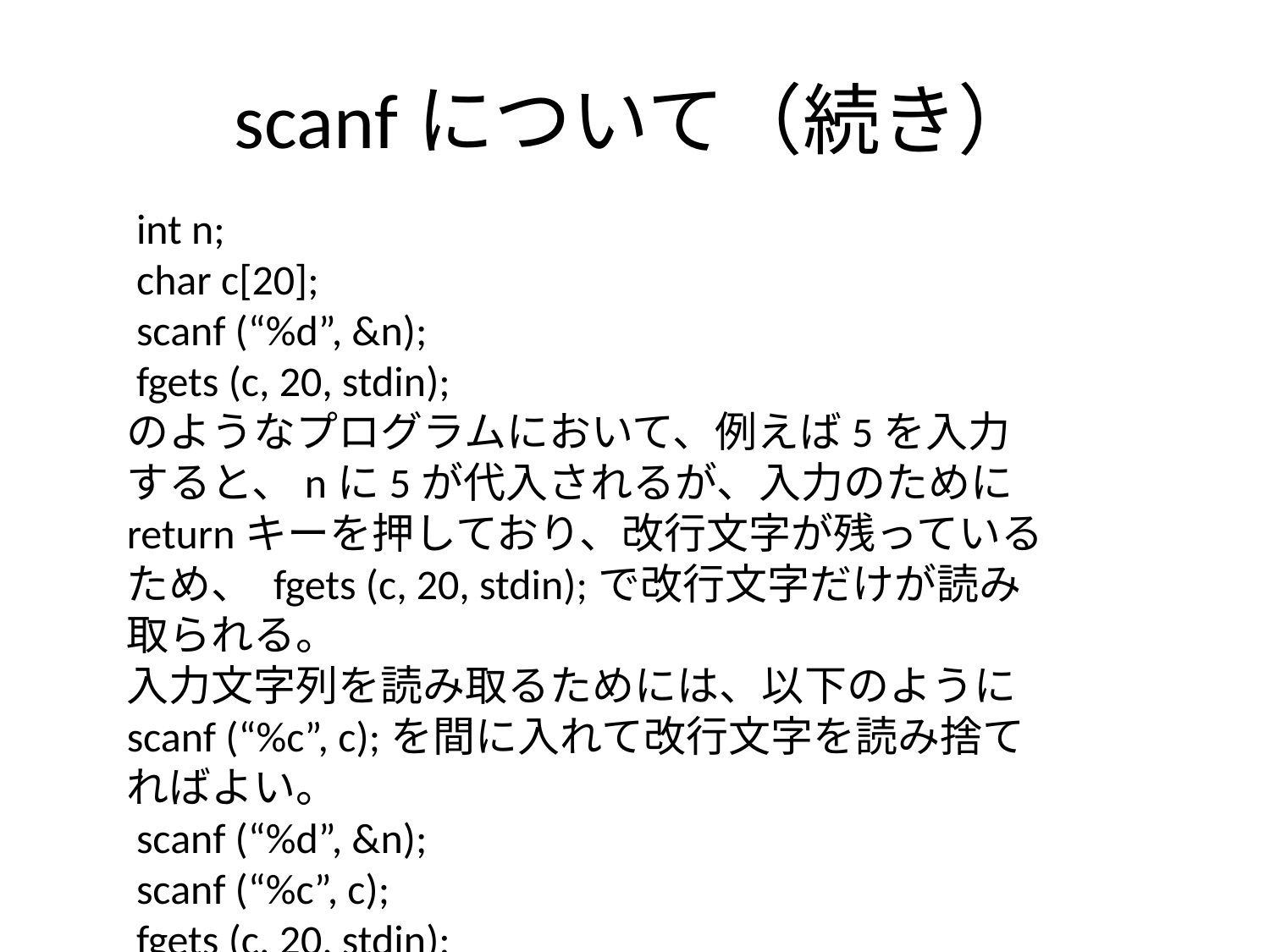

# scanfについて（続き）
 int n;
 char c[20];
 scanf (“%d”, &n);
 fgets (c, 20, stdin);
のようなプログラムにおいて、例えば5を入力すると、nに5が代入されるが、入力のためにreturnキーを押しており、改行文字が残っているため、 fgets (c, 20, stdin);で改行文字だけが読み取られる。
入力文字列を読み取るためには、以下のようにscanf (“%c”, c);を間に入れて改行文字を読み捨てればよい。
 scanf (“%d”, &n);
 scanf (“%c”, c);
 fgets (c, 20, stdin);